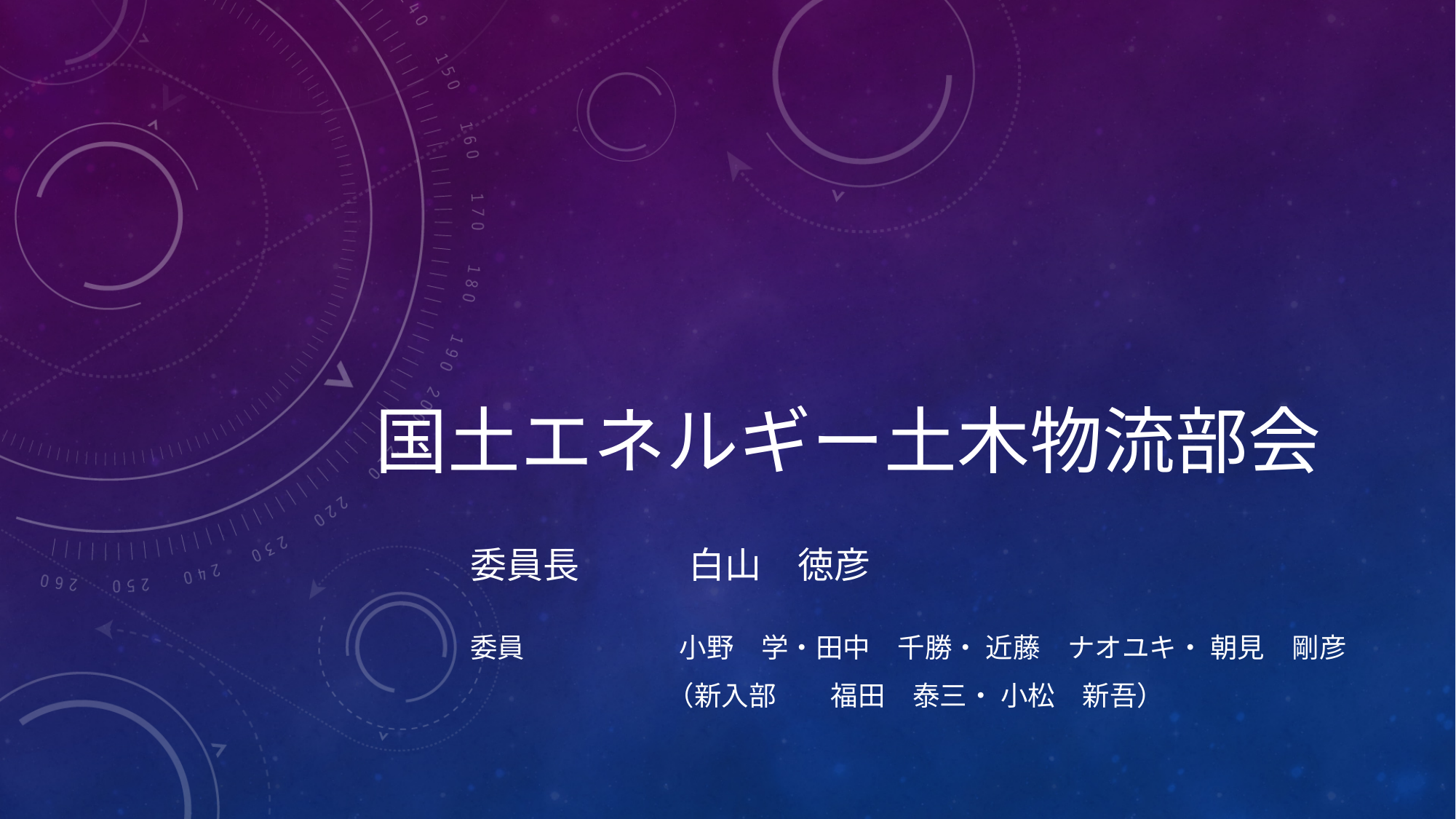

# 国土エネルギー土木物流部会
委員長　　　白山　徳彦

委員　　　　　   小野　学・田中　千勝・ 近藤　ナオユキ・ 朝見　剛彦
　　　　　　　 （新入部　　福田　泰三・ 小松　新吾）